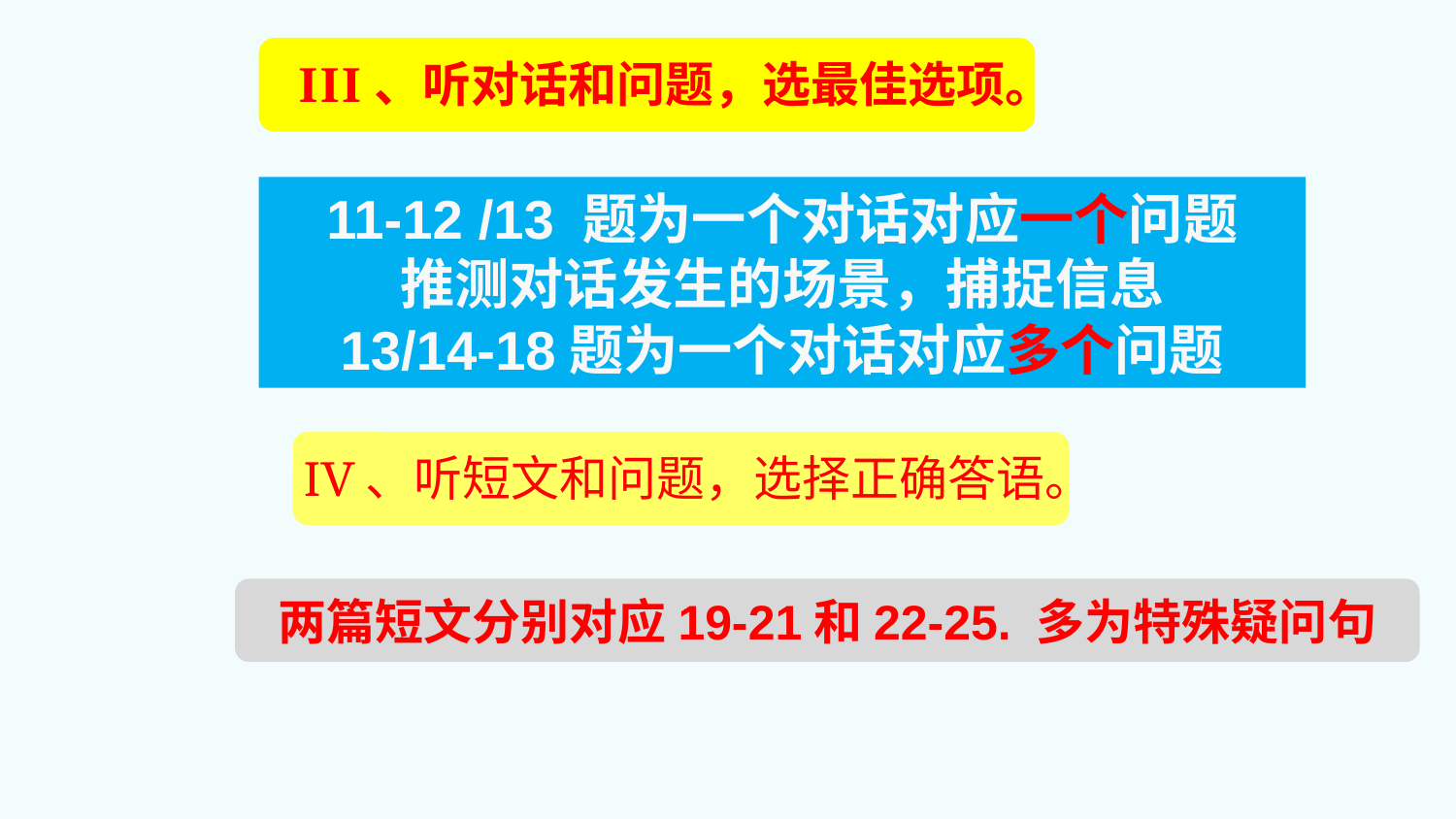

III、听对话和问题，选最佳选项。
11-12 /13 题为一个对话对应一个问题
推测对话发生的场景，捕捉信息
13/14-18题为一个对话对应多个问题

IV、听短文和问题，选择正确答语。
两篇短文分别对应19-21和22-25. 多为特殊疑问句